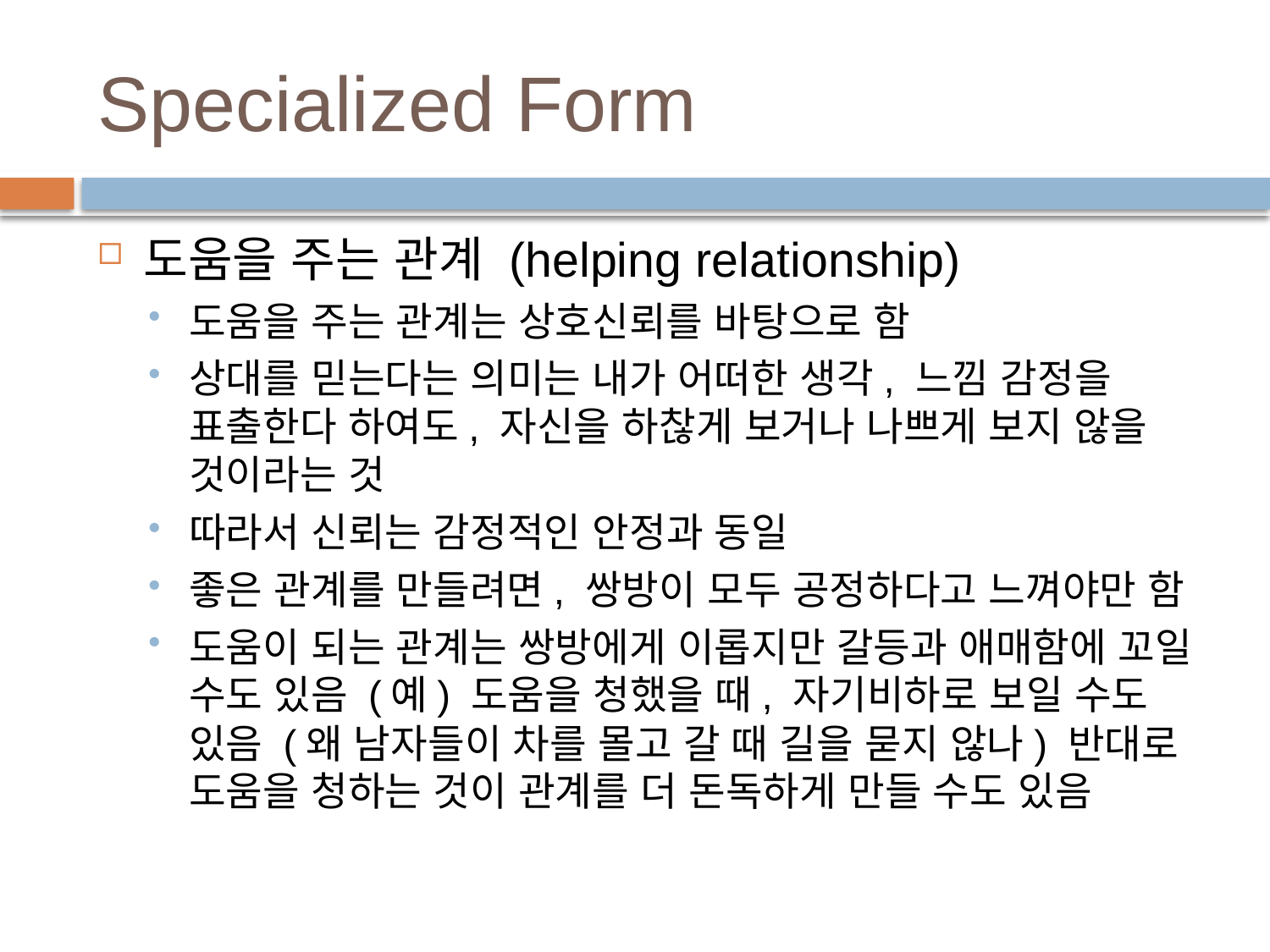

# Specialized Form
도움을 주는 관계 (helping relationship)
도움을 주는 관계는 상호신뢰를 바탕으로 함
상대를 믿는다는 의미는 내가 어떠한 생각, 느낌 감정을 표출한다 하여도, 자신을 하찮게 보거나 나쁘게 보지 않을 것이라는 것
따라서 신뢰는 감정적인 안정과 동일
좋은 관계를 만들려면, 쌍방이 모두 공정하다고 느껴야만 함
도움이 되는 관계는 쌍방에게 이롭지만 갈등과 애매함에 꼬일 수도 있음 (예) 도움을 청했을 때, 자기비하로 보일 수도 있음 (왜 남자들이 차를 몰고 갈 때 길을 묻지 않나) 반대로 도움을 청하는 것이 관계를 더 돈독하게 만들 수도 있음